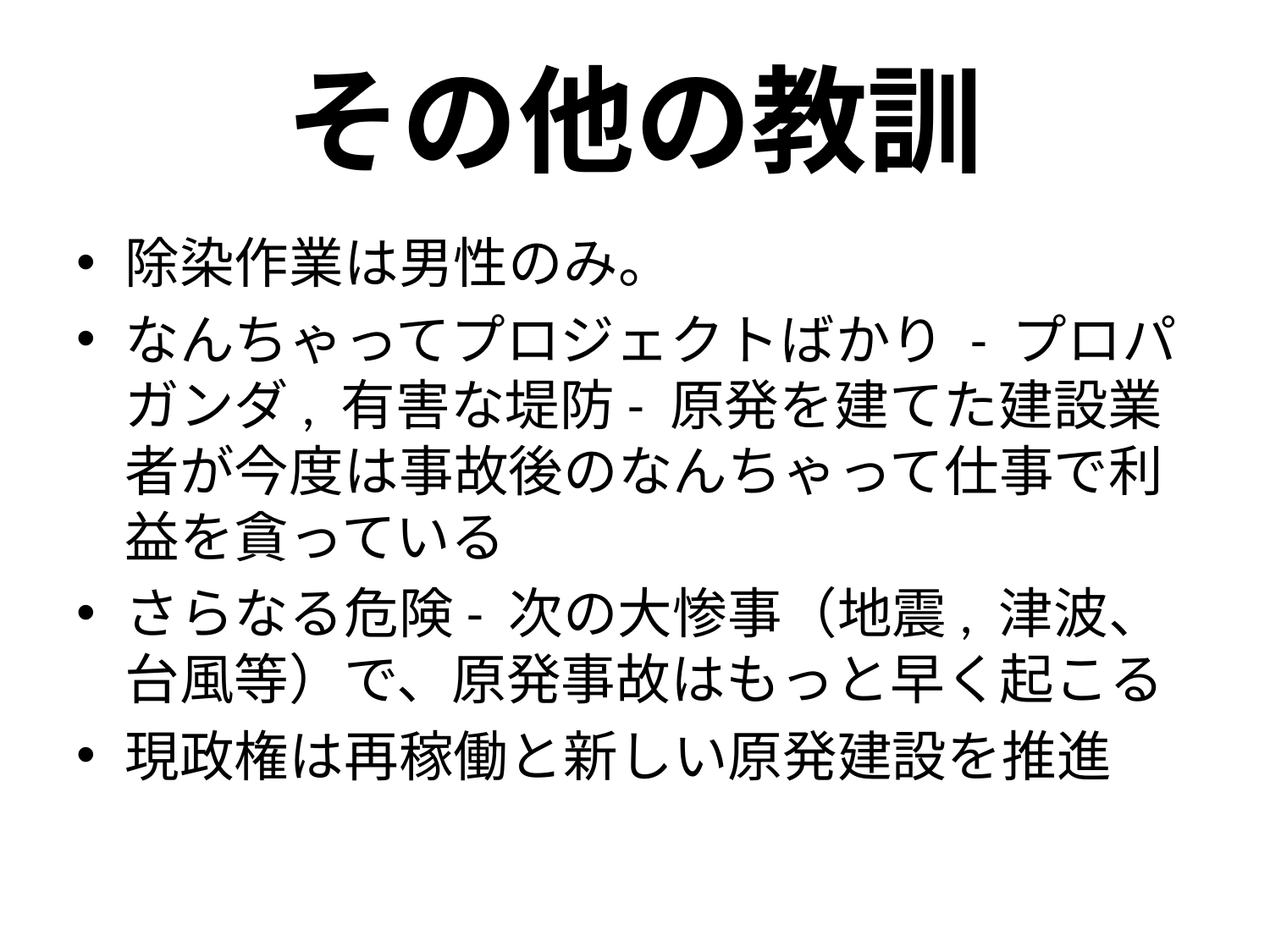

# その他の教訓
除染作業は男性のみ。
なんちゃってプロジェクトばかり - プロパガンダ, 有害な堤防- 原発を建てた建設業者が今度は事故後のなんちゃって仕事で利益を貪っている
さらなる危険- 次の大惨事（地震, 津波、台風等）で、原発事故はもっと早く起こる
現政権は再稼働と新しい原発建設を推進